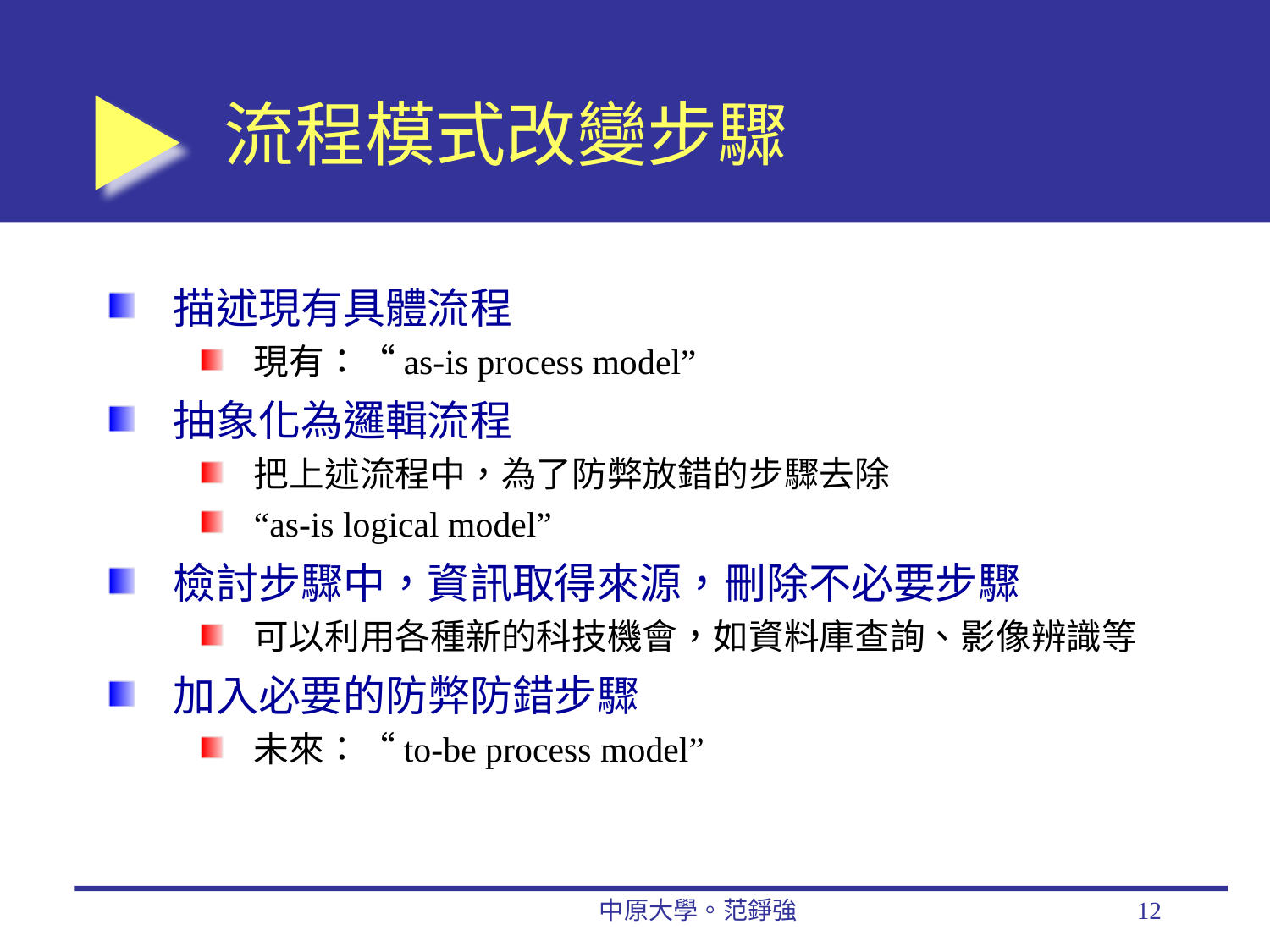

# 流程模式改變步驟
描述現有具體流程
現有：“as-is process model”
抽象化為邏輯流程
把上述流程中，為了防弊放錯的步驟去除
“as-is logical model”
檢討步驟中，資訊取得來源，刪除不必要步驟
可以利用各種新的科技機會，如資料庫查詢、影像辨識等
加入必要的防弊防錯步驟
未來：“to-be process model”
中原大學。范錚強
12